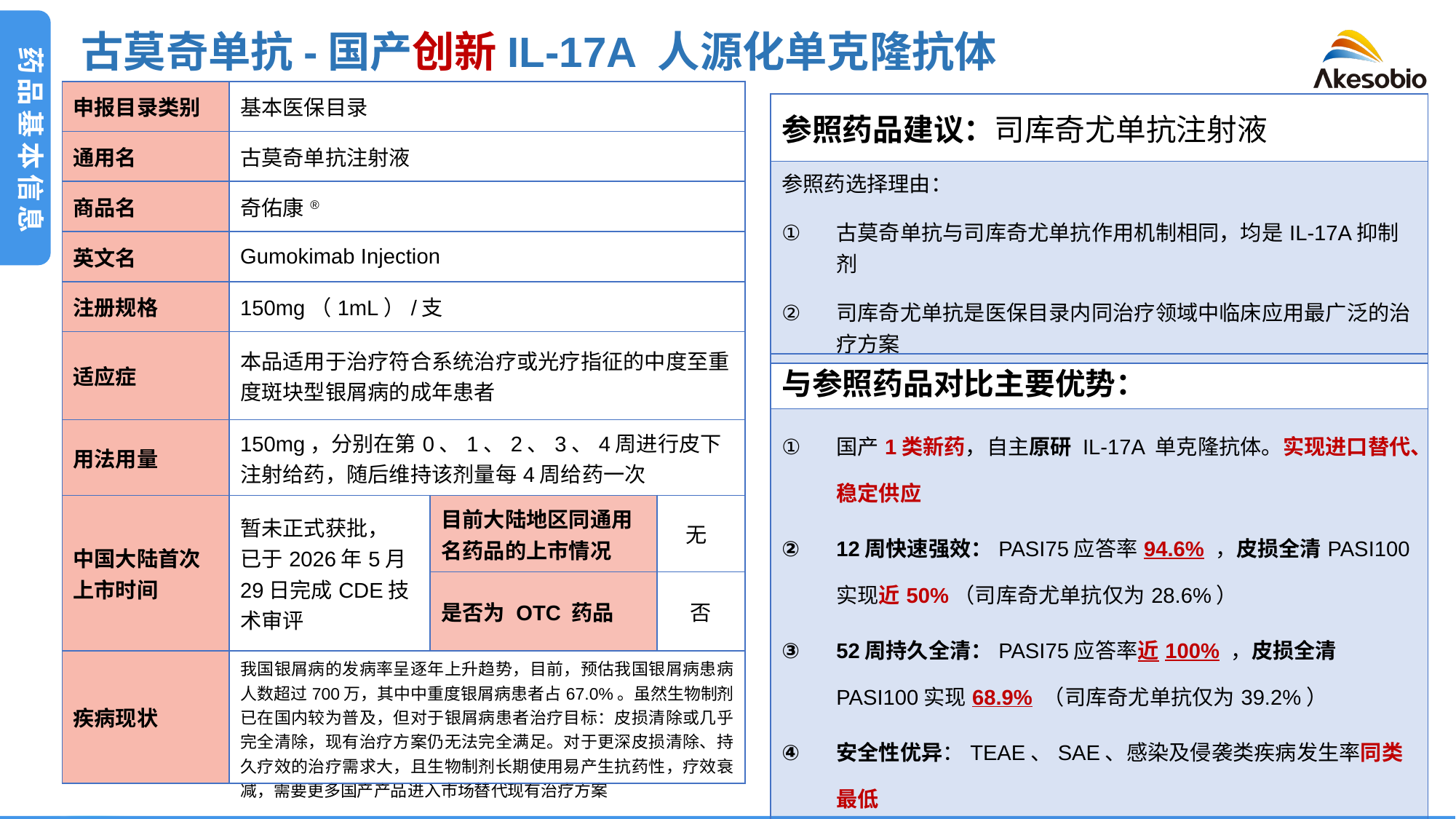

古莫奇单抗-国产创新IL-17A 人源化单克隆抗体
药品基本信息
| 申报目录类别 | 基本医保目录 |  |  |
| --- | --- | --- | --- |
| 通用名 | 古莫奇单抗注射液 |  |  |
| 商品名 | 奇佑康® |  |  |
| 英文名 | Gumokimab Injection |  |  |
| 注册规格 | 150mg（1mL）/支 |  |  |
| 适应症 | 本品适用于治疗符合系统治疗或光疗指征的中度至重度斑块型银屑病的成年患者 |  |  |
| 用法用量 | 150mg，分别在第0、1、2、3、4周进行皮下注射给药，随后维持该剂量每4周给药一次 |  |  |
| 中国大陆首次上市时间 | 暂未正式获批， 已于2026年5月29日完成CDE技术审评 | 目前大陆地区同通用名药品的上市情况 | 无 |
|  |  | 是否为 OTC 药品 | 否 |
| 疾病现状 | 我国银屑病的发病率呈逐年上升趋势，目前，预估我国银屑病患病人数超过700万，其中中重度银屑病患者占67.0%。虽然生物制剂已在国内较为普及，但对于银屑病患者治疗目标：皮损清除或几乎完全清除，现有治疗方案仍无法完全满足。对于更深皮损清除、持久疗效的治疗需求大，且生物制剂长期使用易产生抗药性，疗效衰减，需要更多国产产品进入市场替代现有治疗方案 |  |  |
| 参照药品建议：司库奇尤单抗注射液 |
| --- |
| 参照药选择理由： 古莫奇单抗与司库奇尤单抗作用机制相同，均是IL-17A抑制剂 司库奇尤单抗是医保目录内同治疗领域中临床应用最广泛的治疗方案 |
| 与参照药品对比主要优势： |
| --- |
| 国产1类新药，自主原研 IL-17A 单克隆抗体。实现进口替代、稳定供应 12周快速强效：PASI75应答率94.6% ，皮损全清PASI100实现近50%（司库奇尤单抗仅为28.6%） 52周持久全清：PASI75应答率近100% ，皮损全清PASI100实现68.9% （司库奇尤单抗仅为39.2%） 安全性优异：TEAE、SAE、感染及侵袭类疾病发生率同类最低 注射针数减半，使用便捷：全年17支 vs 司库奇尤34支 |